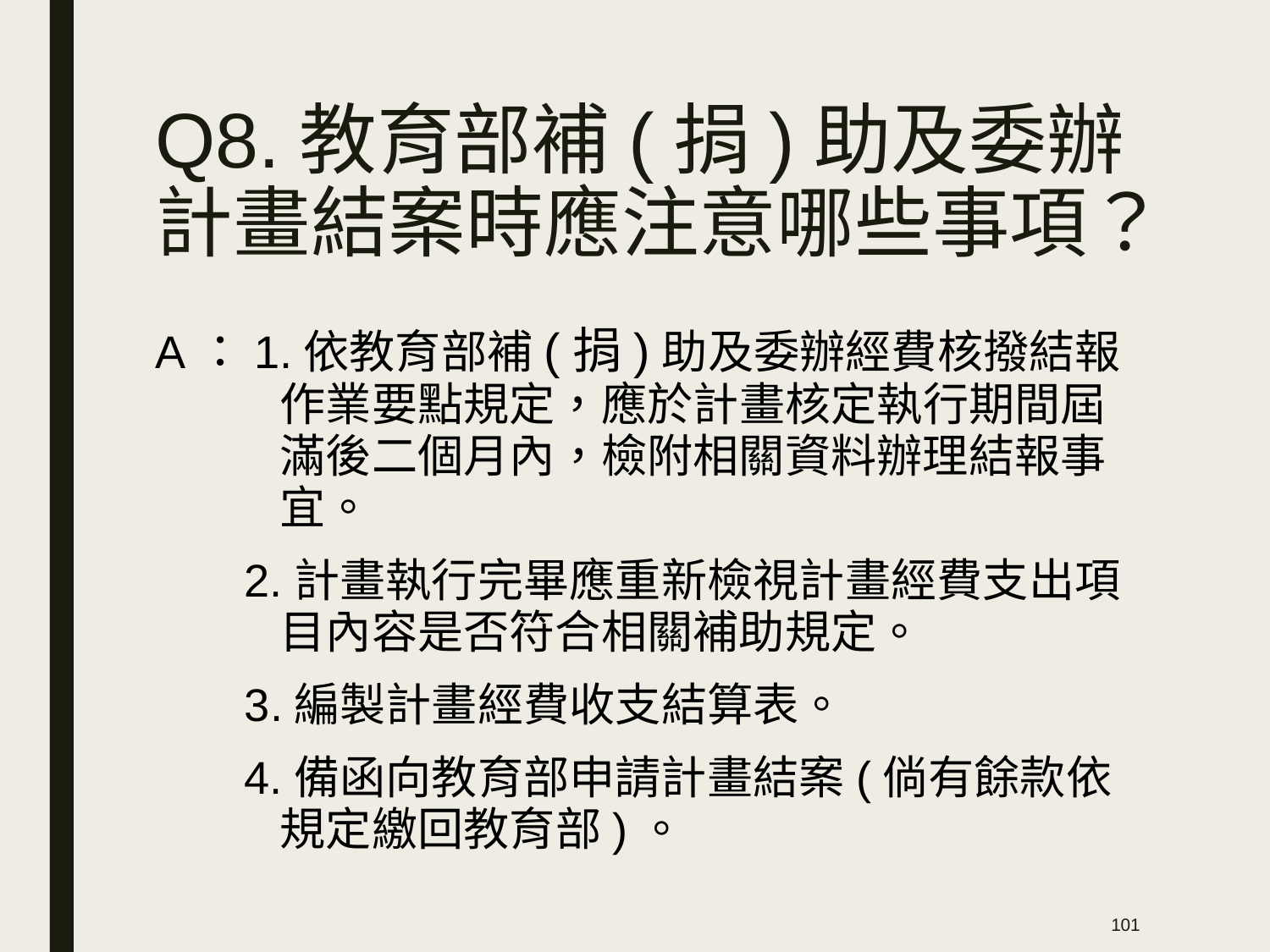

# Q8.教育部補(捐)助及委辦計畫結案時應注意哪些事項？
A：1.依教育部補(捐)助及委辦經費核撥結報作業要點規定，應於計畫核定執行期間屆滿後二個月內，檢附相關資料辦理結報事宜。
       2.計畫執行完畢應重新檢視計畫經費支出項目內容是否符合相關補助規定。
       3.編製計畫經費收支結算表。
       4.備函向教育部申請計畫結案(倘有餘款依規定繳回教育部)。
101